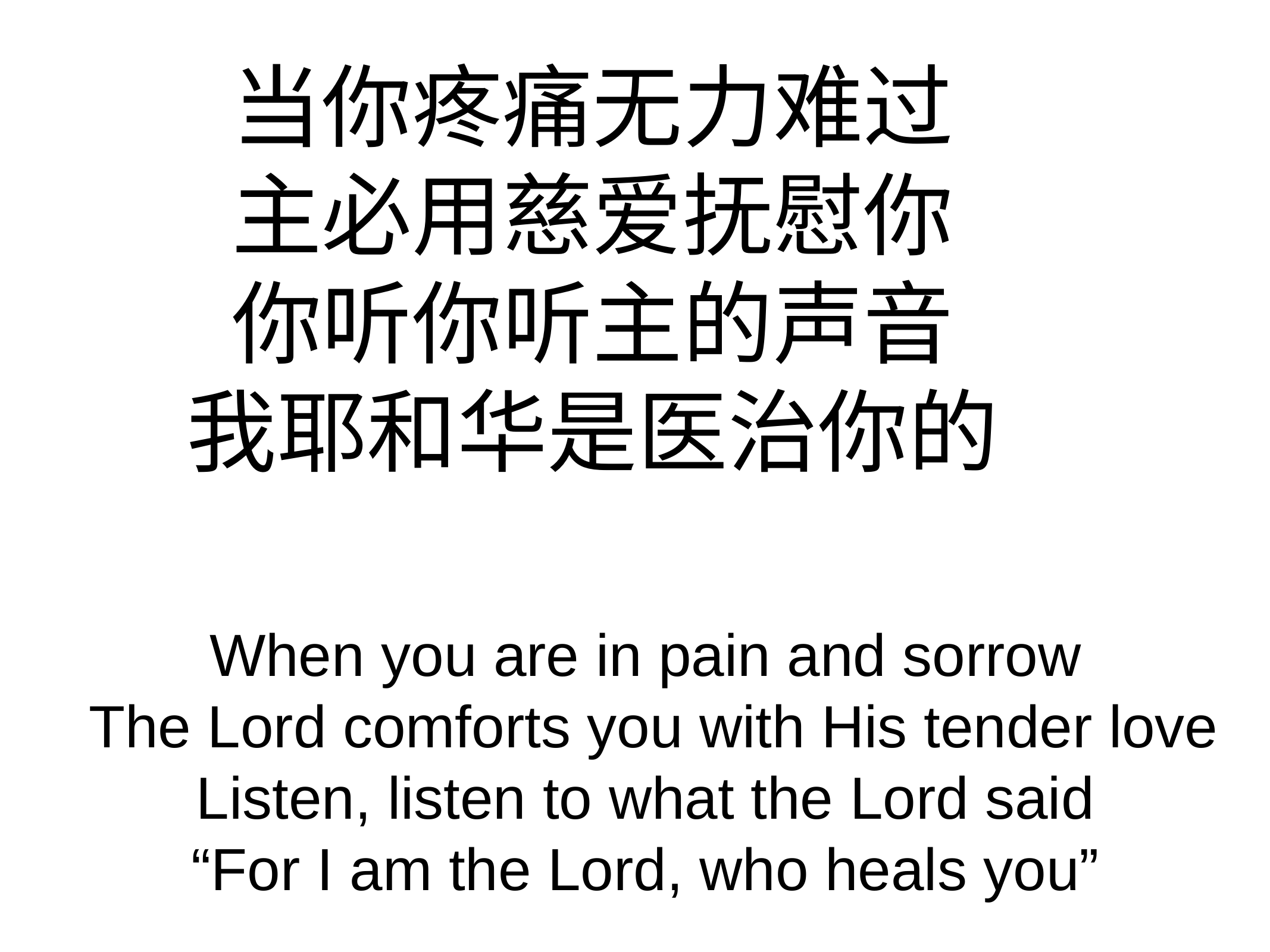

# 当你疼痛无力难过
主必用慈爱抚慰你
你听你听主的声音
我耶和华是医治你的
When you are in pain and sorrow
The Lord comforts you with His tender love
Listen, listen to what the Lord said
“For I am the Lord, who heals you”
2